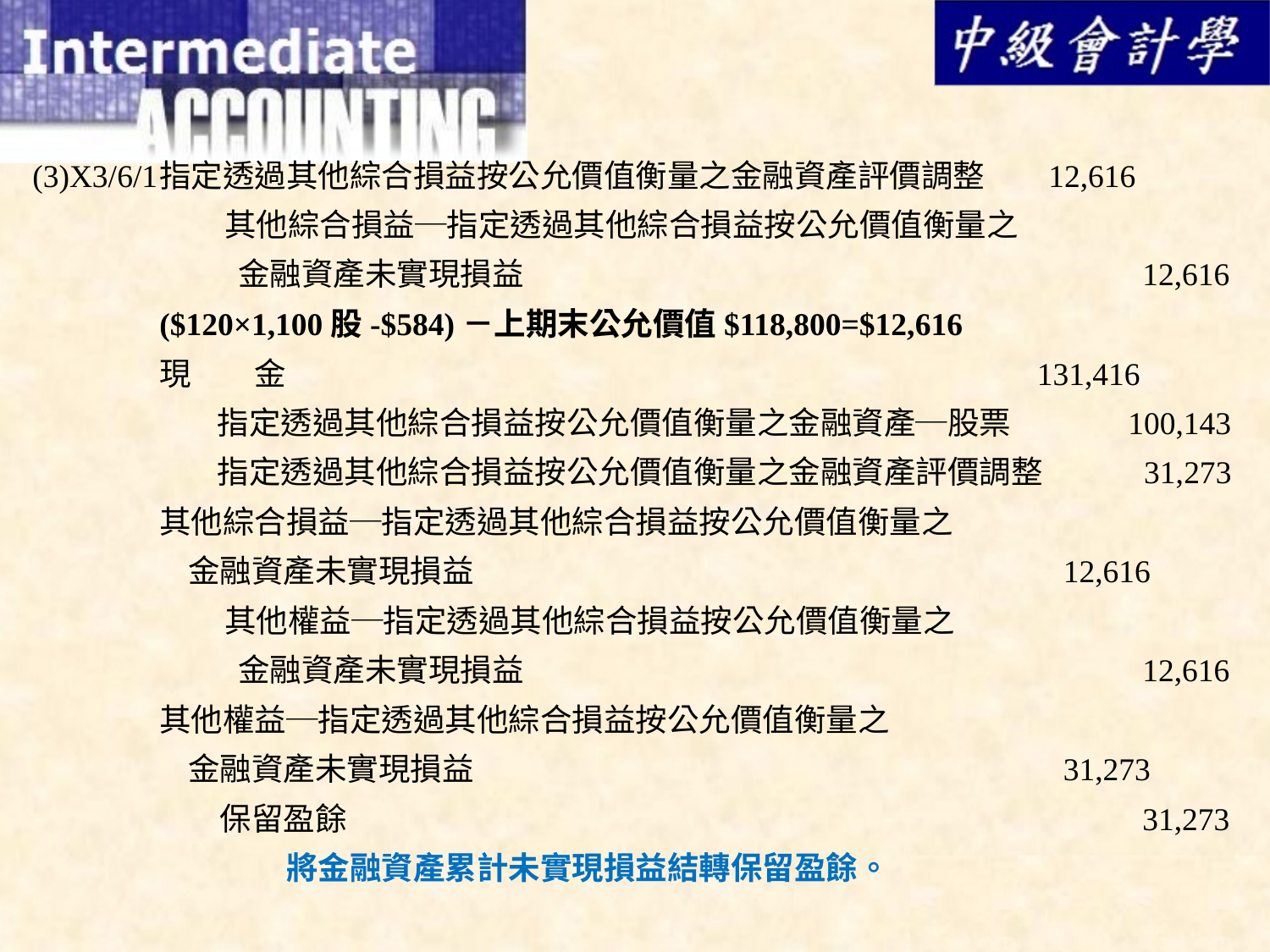

(3)X3/6/1	指定透過其他綜合損益按公允價值衡量之金融資產評價調整	12,616
	        其他綜合損益─指定透過其他綜合損益按公允價值衡量之
	           金融資產未實現損益				               	            12,616	($120×1,100股-$584)－上期末公允價值$118,800=$12,616
	現　　金					               131,416
	       指定透過其他綜合損益按公允價值衡量之金融資產─股票	          100,143
	       指定透過其他綜合損益按公允價值衡量之金融資產評價調整             31,273
	其他綜合損益─指定透過其他綜合損益按公允價值衡量之
	    金融資產未實現損益					 12,616
	        其他權益─指定透過其他綜合損益按公允價值衡量之
	           金融資產未實現損益					            12,616
	其他權益─指定透過其他綜合損益按公允價值衡量之
	    金融資產未實現損益					 31,273
	　    保留盈餘						            31,273
		將金融資產累計未實現損益結轉保留盈餘。